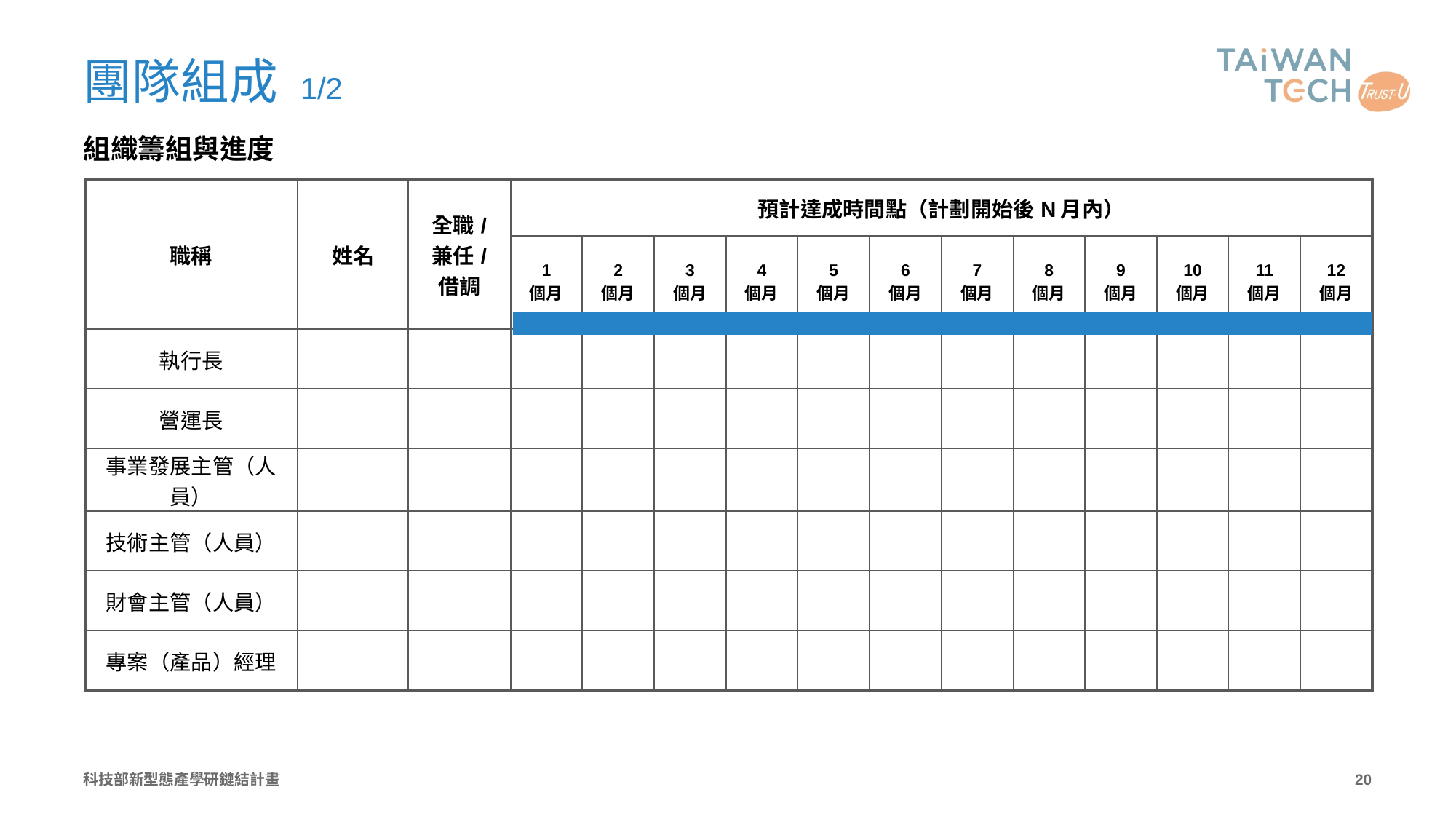

# 團隊組成 1/2
組織籌組與進度
| 職稱 | 姓名 | 全職/ 兼任/ 借調 | 預計達成時間點（計劃開始後N月內） |  |  |  |  |  |  |  |  |  |  |  |
| --- | --- | --- | --- | --- | --- | --- | --- | --- | --- | --- | --- | --- | --- | --- |
|  |  |  | 1 個月 | 2 個月 | 3 個月 | 4 個月 | 5 個月 | 6 個月 | 7 個月 | 8 個月 | 9 個月 | 10 個月 | 11 個月 | 12 個月 |
| 執行長 |  |  |  |  |  |  |  |  |  |  |  |  |  |  |
| 營運長 |  |  |  |  |  |  |  |  |  |  |  |  |  |  |
| 事業發展主管（人員） |  |  |  |  |  |  |  |  |  |  |  |  |  |  |
| 技術主管（人員） |  |  |  |  |  |  |  |  |  |  |  |  |  |  |
| 財會主管（人員） |  |  |  |  |  |  |  |  |  |  |  |  |  |  |
| 專案（產品）經理 |  |  |  |  |  |  |  |  |  |  |  |  |  |  |
科技部新型態產學研鏈結計畫
20